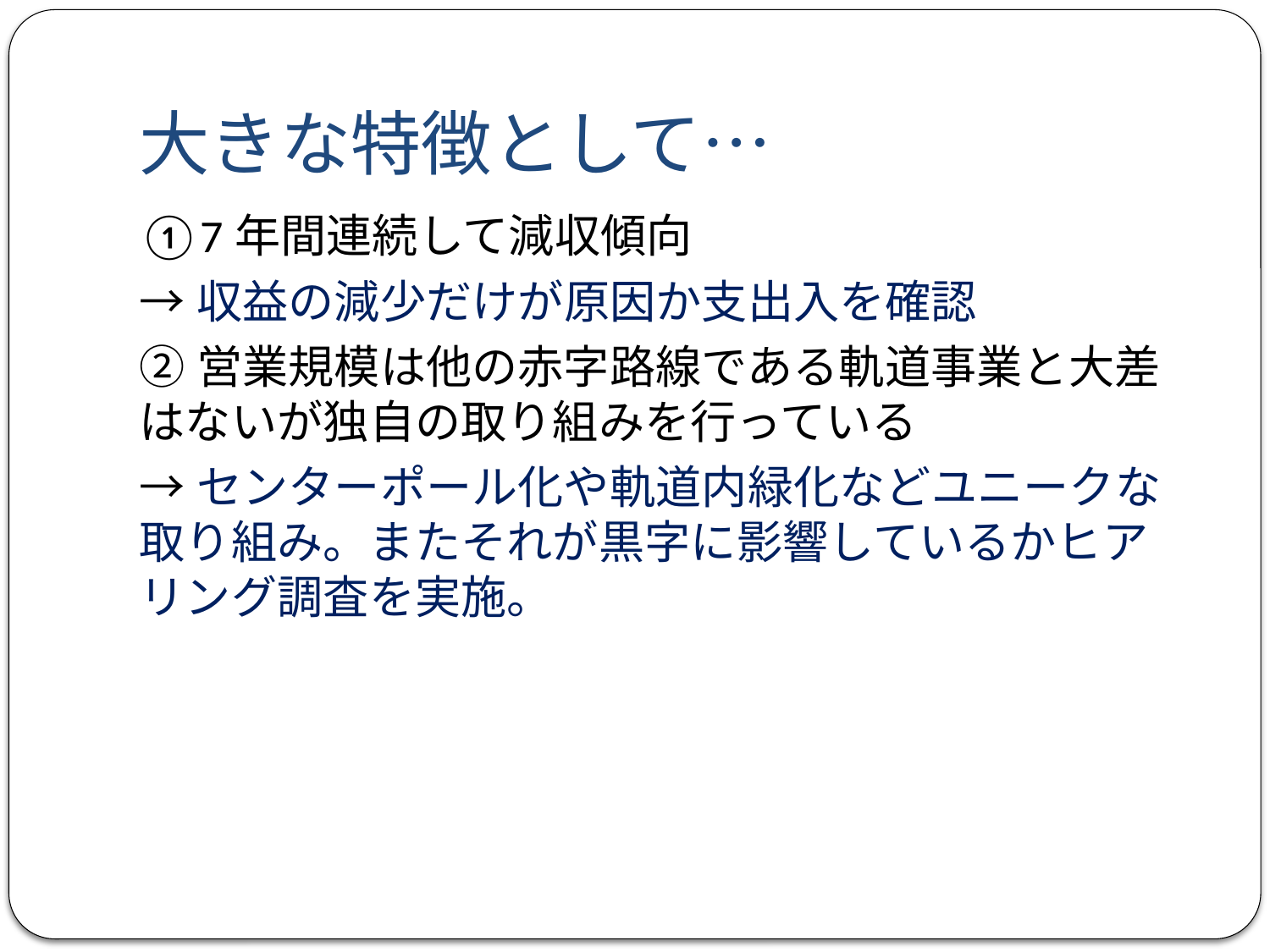

# 大きな特徴として…
①7年間連続して減収傾向
→収益の減少だけが原因か支出入を確認
②営業規模は他の赤字路線である軌道事業と大差はないが独自の取り組みを行っている
→センターポール化や軌道内緑化などユニークな取り組み。またそれが黒字に影響しているかヒアリング調査を実施。